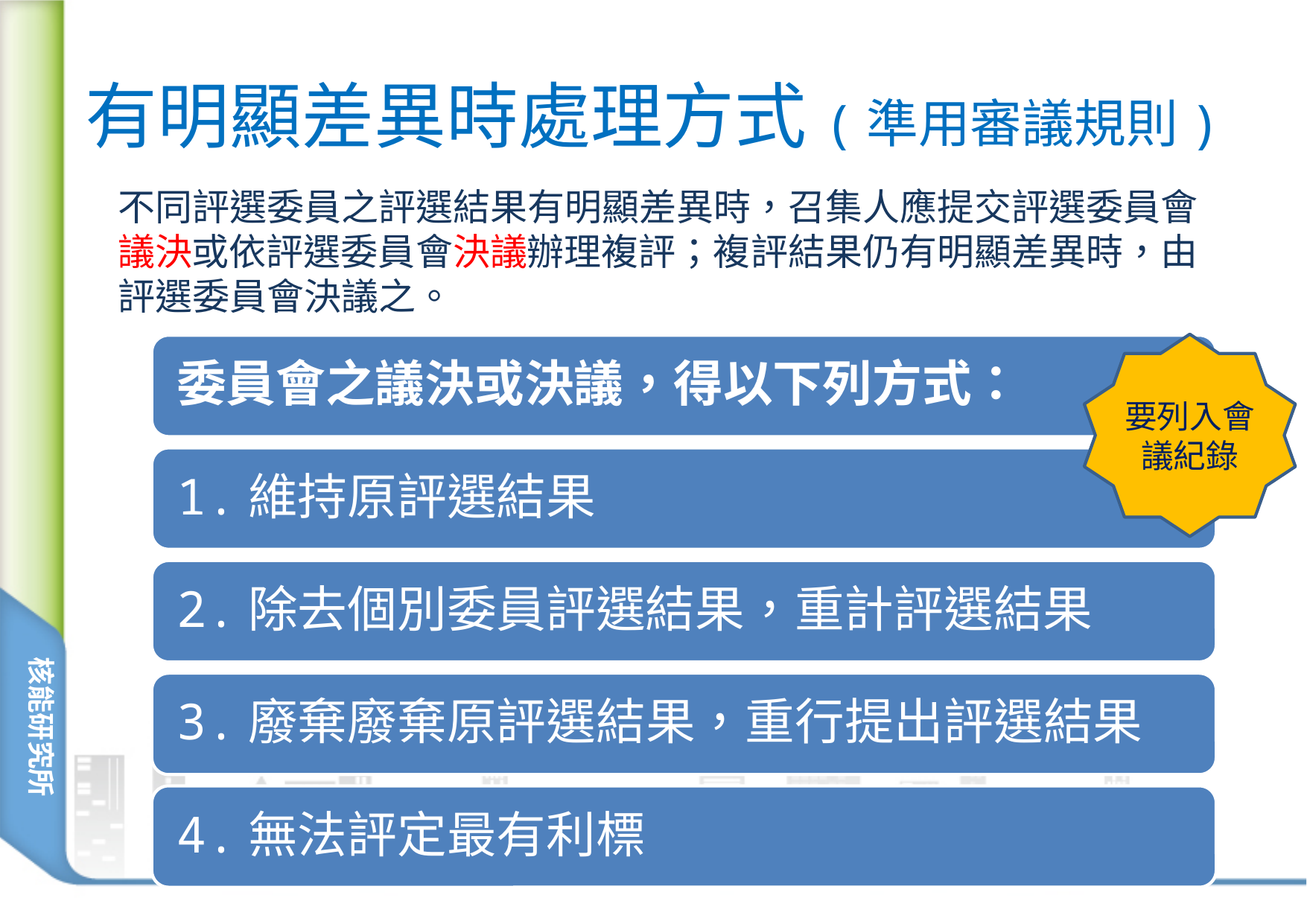

# 有明顯差異時處理方式(準用審議規則)
不同評選委員之評選結果有明顯差異時，召集人應提交評選委員會議決或依評選委員會決議辦理複評；複評結果仍有明顯差異時，由評選委員會決議之。
委員會之議決或決議，得以下列方式：
1.維持原評選結果
2.除去個別委員評選結果，重計評選結果
3.廢棄廢棄原評選結果，重行提出評選結果
4.無法評定最有利標
要列入會議紀錄